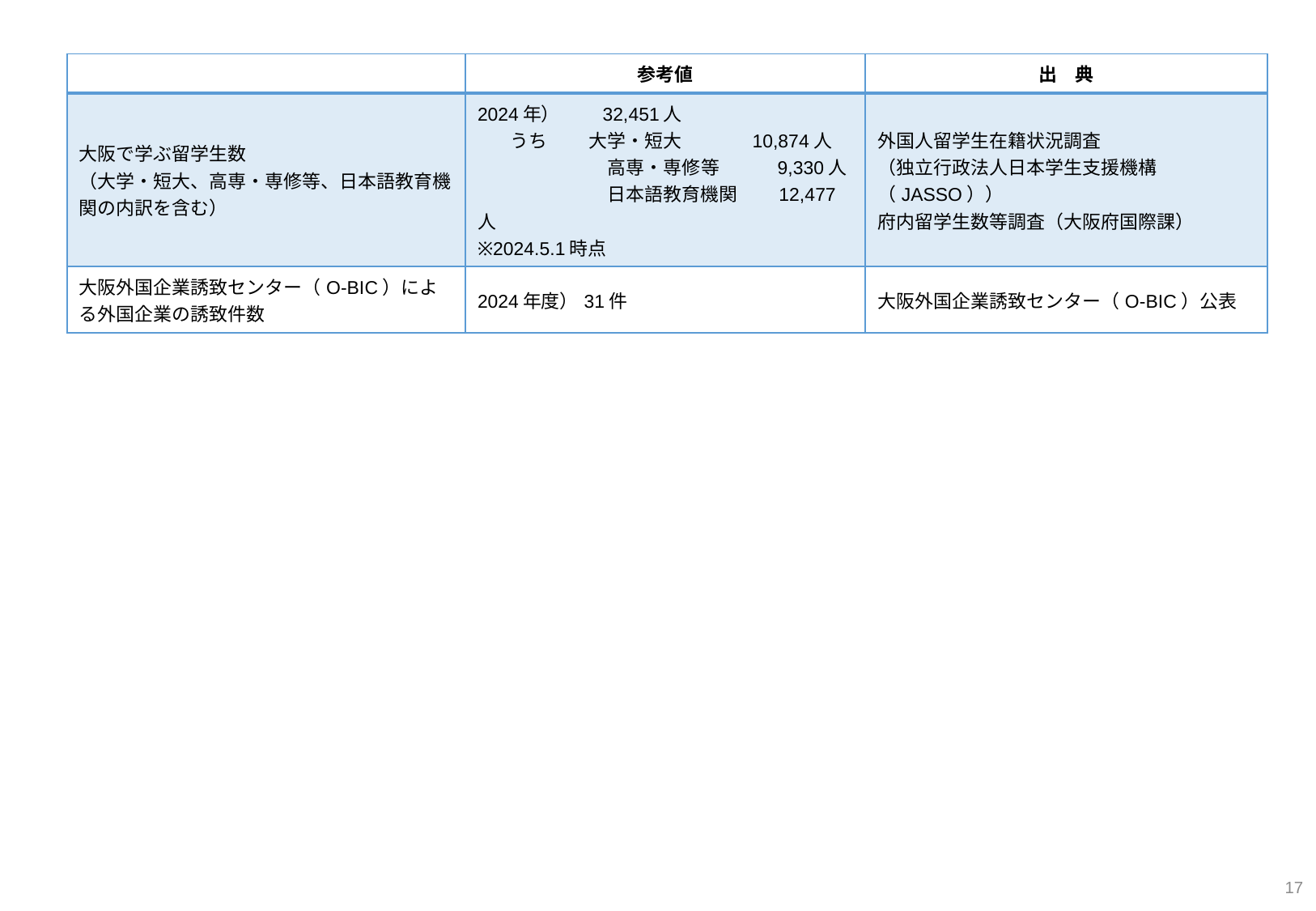

|  | 参考値 | 出　典 |
| --- | --- | --- |
| 大阪で学ぶ留学生数 （大学・短大、高専・専修等、日本語教育機関の内訳を含む） | 2024年）　　32,451人 　うち　　 大学・短大　 10,874人 　　　　　　　高専・専修等　 9,330人 　　　　　　　日本語教育機関　 12,477人 ※2024.5.1時点 | 外国人留学生在籍状況調査 （独立行政法人日本学生支援機構（JASSO）） 府内留学生数等調査（大阪府国際課） |
| 大阪外国企業誘致センター（O-BIC）による外国企業の誘致件数 | 2024年度）31件 | 大阪外国企業誘致センター（O-BIC）公表 |
17